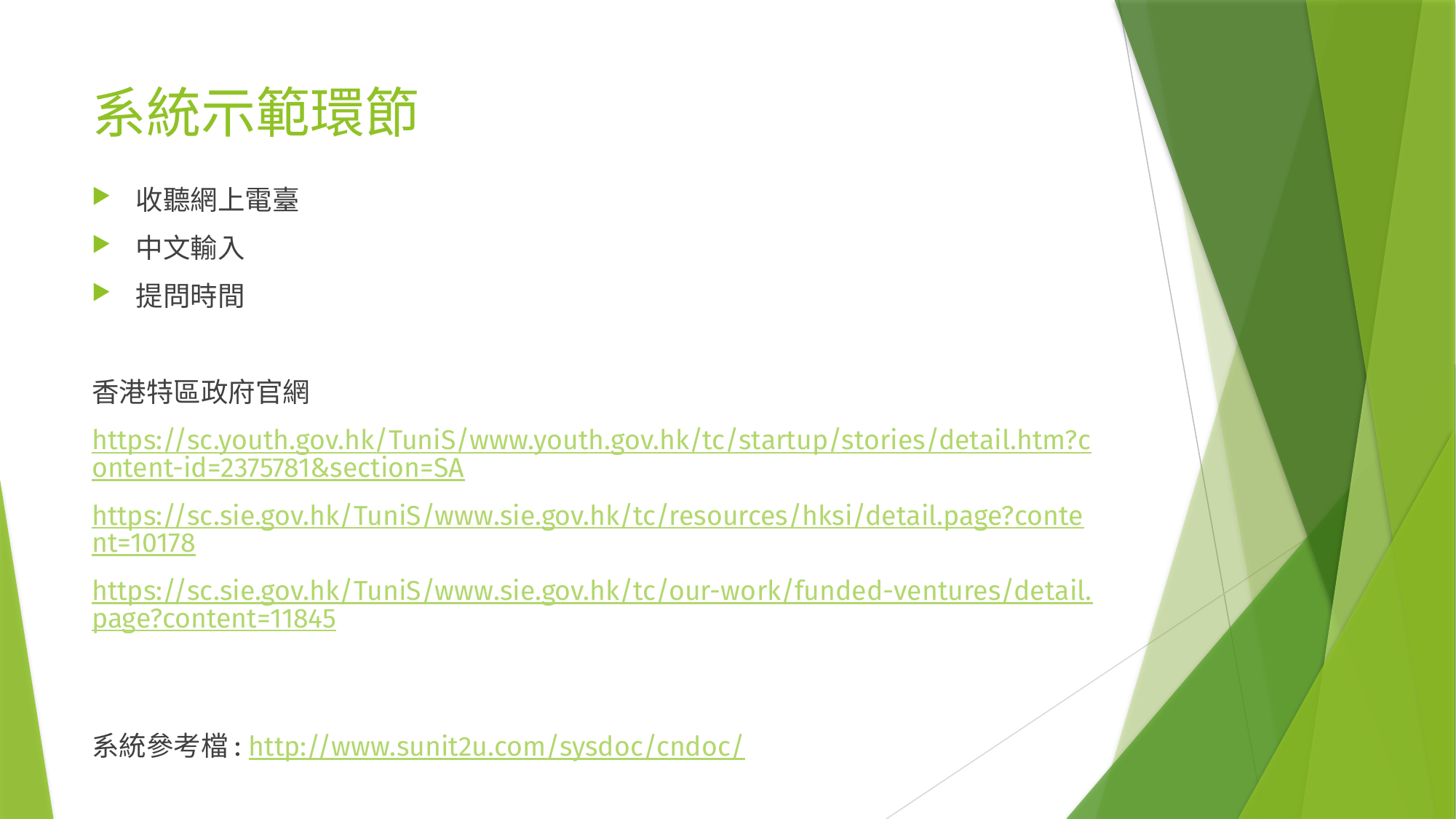

# 系統示範環節
收聽網上電臺
中文輸入
提問時間

香港特區政府官網
https://sc.youth.gov.hk/TuniS/www.youth.gov.hk/tc/startup/stories/detail.htm?content-id=2375781&section=SA
https://sc.sie.gov.hk/TuniS/www.sie.gov.hk/tc/resources/hksi/detail.page?content=10178
https://sc.sie.gov.hk/TuniS/www.sie.gov.hk/tc/our-work/funded-ventures/detail.page?content=11845

系統參考檔: http://www.sunit2u.com/sysdoc/cndoc/